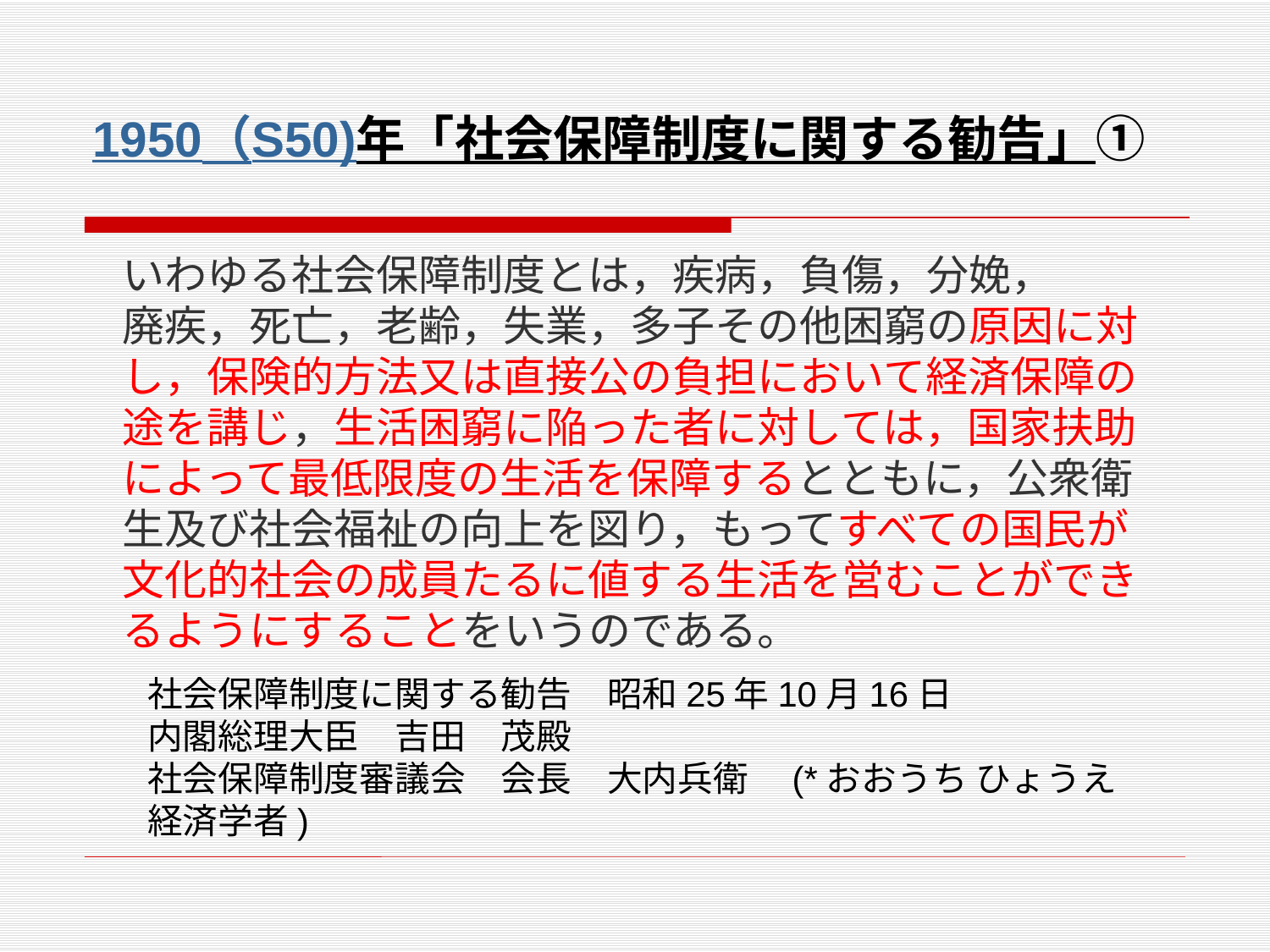

# 1950（S50)年「社会保障制度に関する勧告」①
いわゆる社会保障制度とは，疾病，負傷，分娩，
廃疾，死亡，老齢，失業，多子その他困窮の原因に対し，保険的方法又は直接公の負担において経済保障の途を講じ，生活困窮に陥った者に対しては，国家扶助によって最低限度の生活を保障するとともに，公衆衛生及び社会福祉の向上を図り，もってすべての国民が文化的社会の成員たるに値する生活を営むことができるようにすることをいうのである。
社会保障制度に関する勧告　昭和25年10月16日
内閣総理大臣　吉田　茂殿
社会保障制度審議会　会長　大内兵衛　(*おおうち ひょうえ
経済学者)